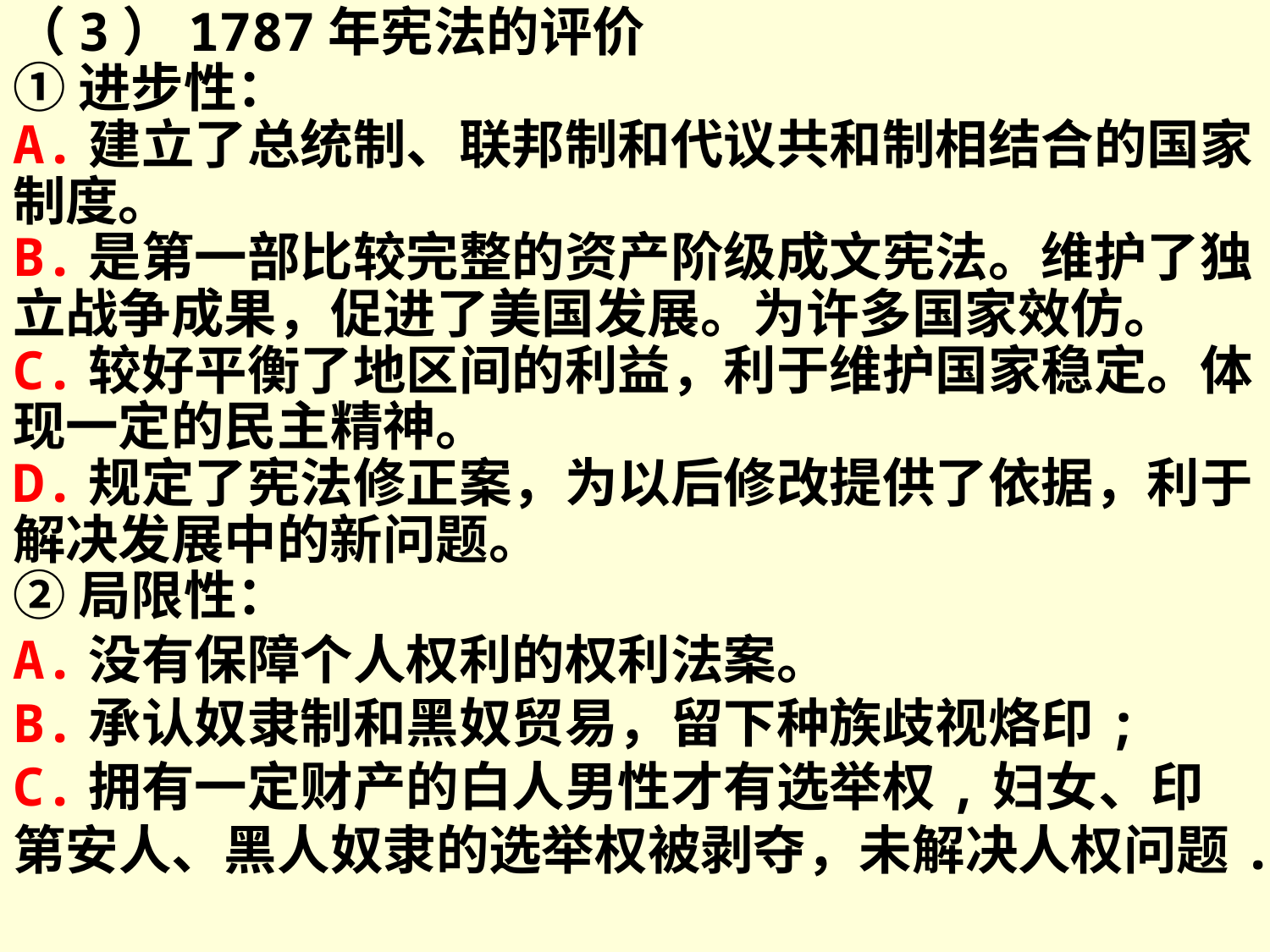

（3）1787年宪法的评价
①进步性：
A.建立了总统制、联邦制和代议共和制相结合的国家制度。
B.是第一部比较完整的资产阶级成文宪法。维护了独立战争成果，促进了美国发展。为许多国家效仿。
C.较好平衡了地区间的利益，利于维护国家稳定。体现一定的民主精神。
D.规定了宪法修正案，为以后修改提供了依据，利于解决发展中的新问题。
②局限性：
A.没有保障个人权利的权利法案。
B.承认奴隶制和黑奴贸易，留下种族歧视烙印;
C.拥有一定财产的白人男性才有选举权,妇女、印第安人、黑人奴隶的选举权被剥夺，未解决人权问题.